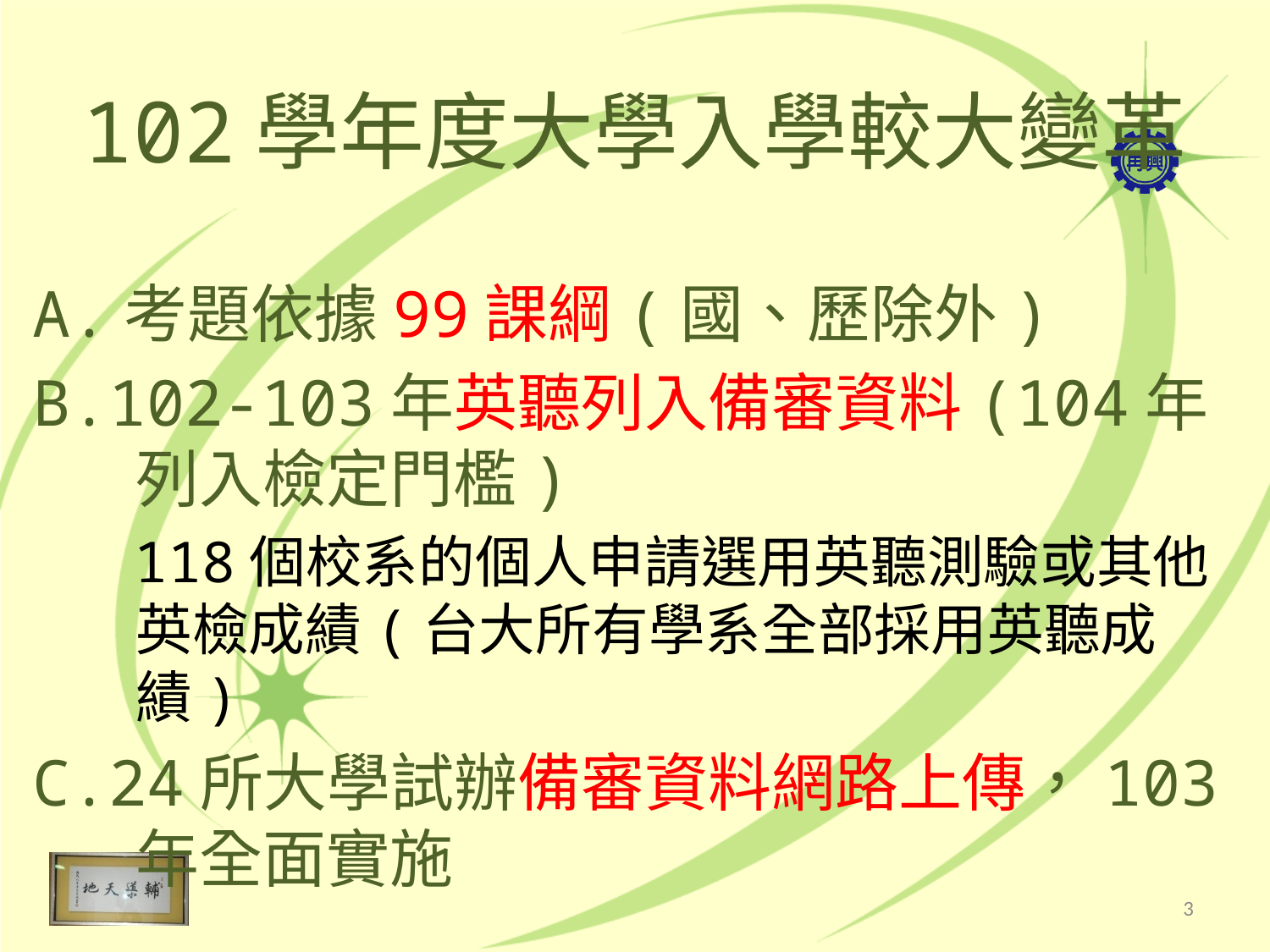

102學年度大學入學較大變革
A.考題依據99課綱(國、歷除外)
B.102-103年英聽列入備審資料(104年列入檢定門檻)
   118個校系的個人申請選用英聽測驗或其他英檢成績(台大所有學系全部採用英聽成績)
C.24所大學試辦備審資料網路上傳，103年全面實施

3